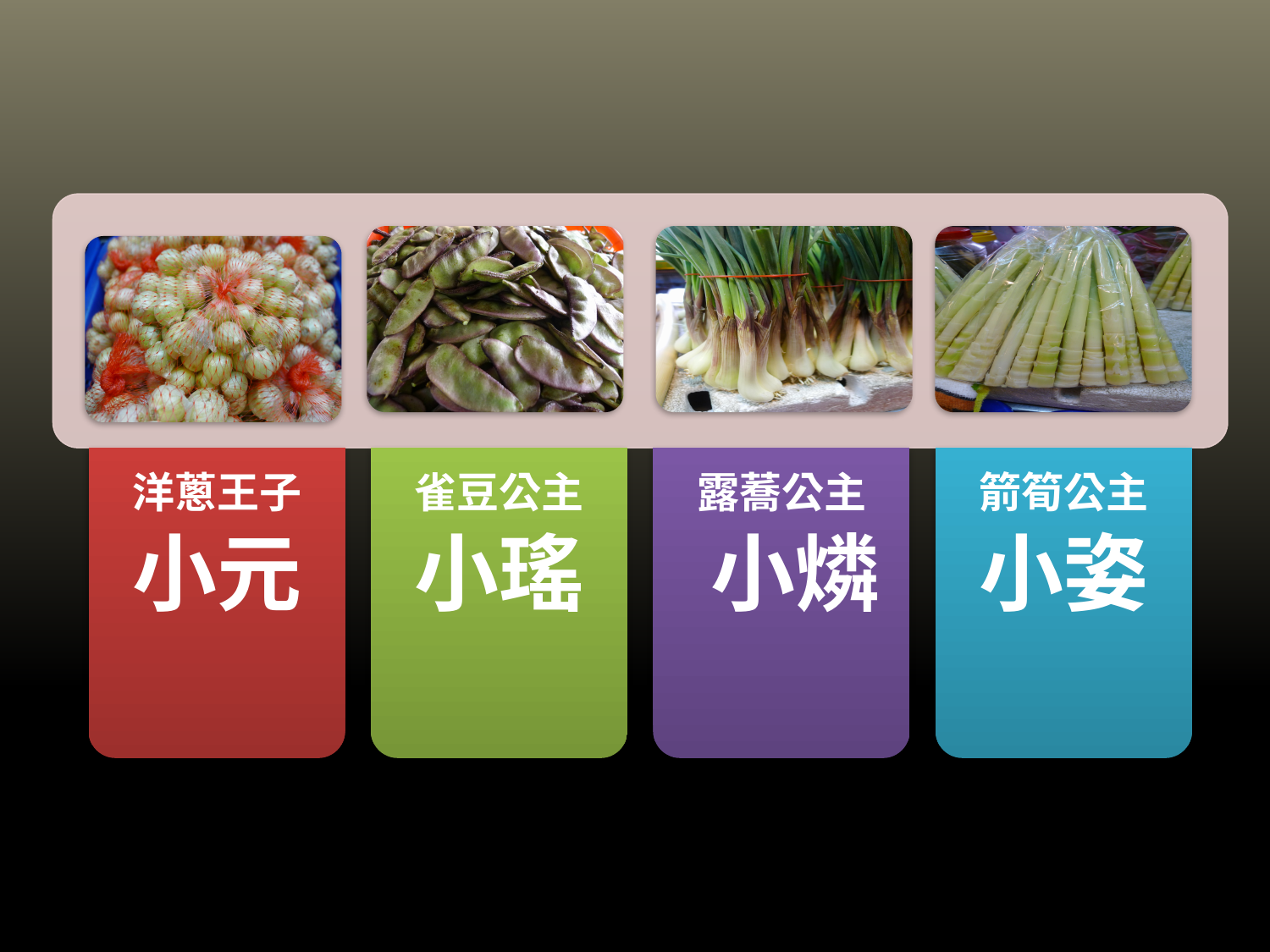

洋蔥王子
小元
雀豆公主
小瑤
露蕎公主
 小燐
箭筍公主
小姿